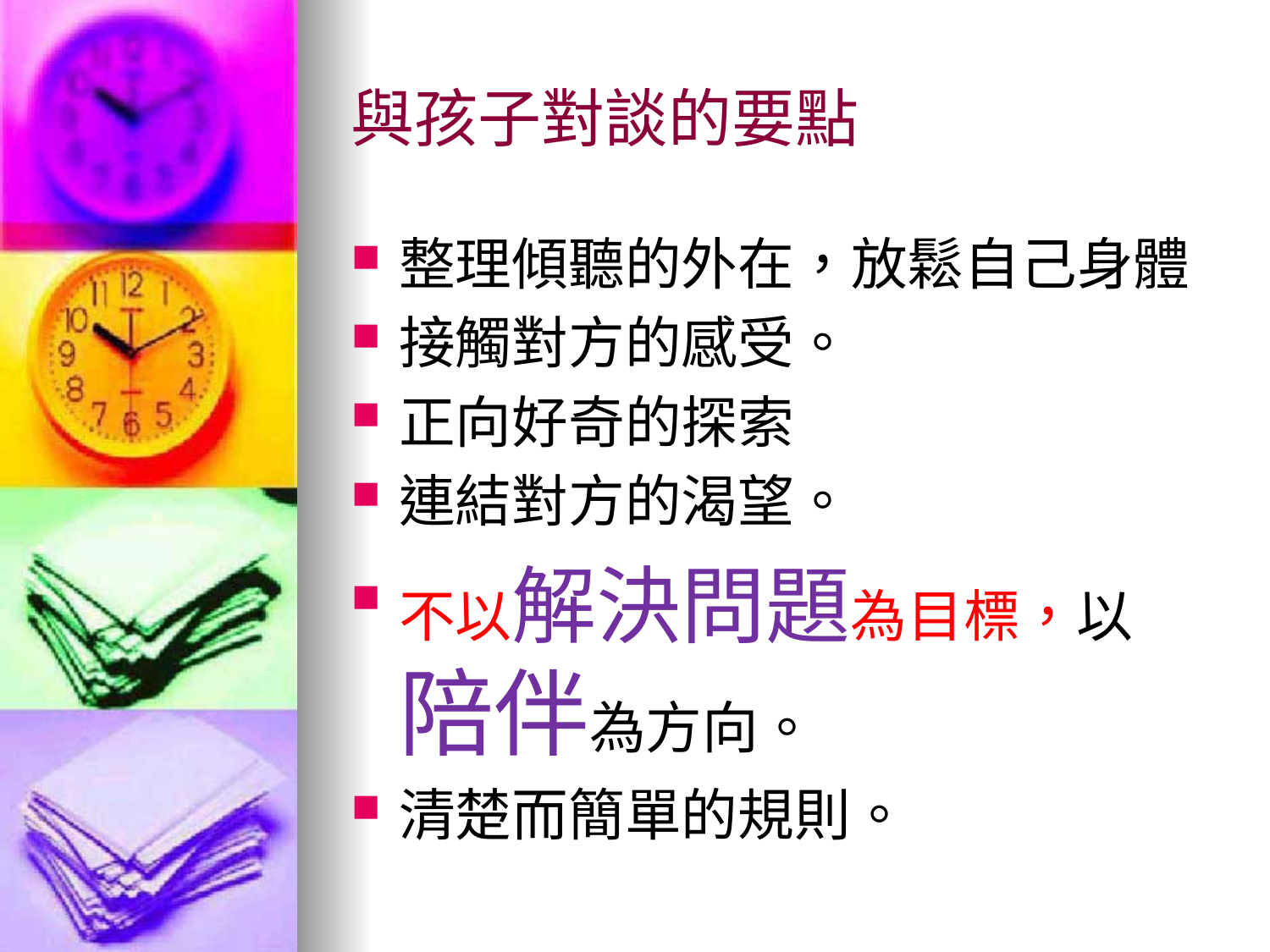

# 與孩子對談的要點
整理傾聽的外在，放鬆自己身體
接觸對方的感受。
正向好奇的探索
連結對方的渴望。
不以解決問題為目標，以陪伴為方向。
清楚而簡單的規則。